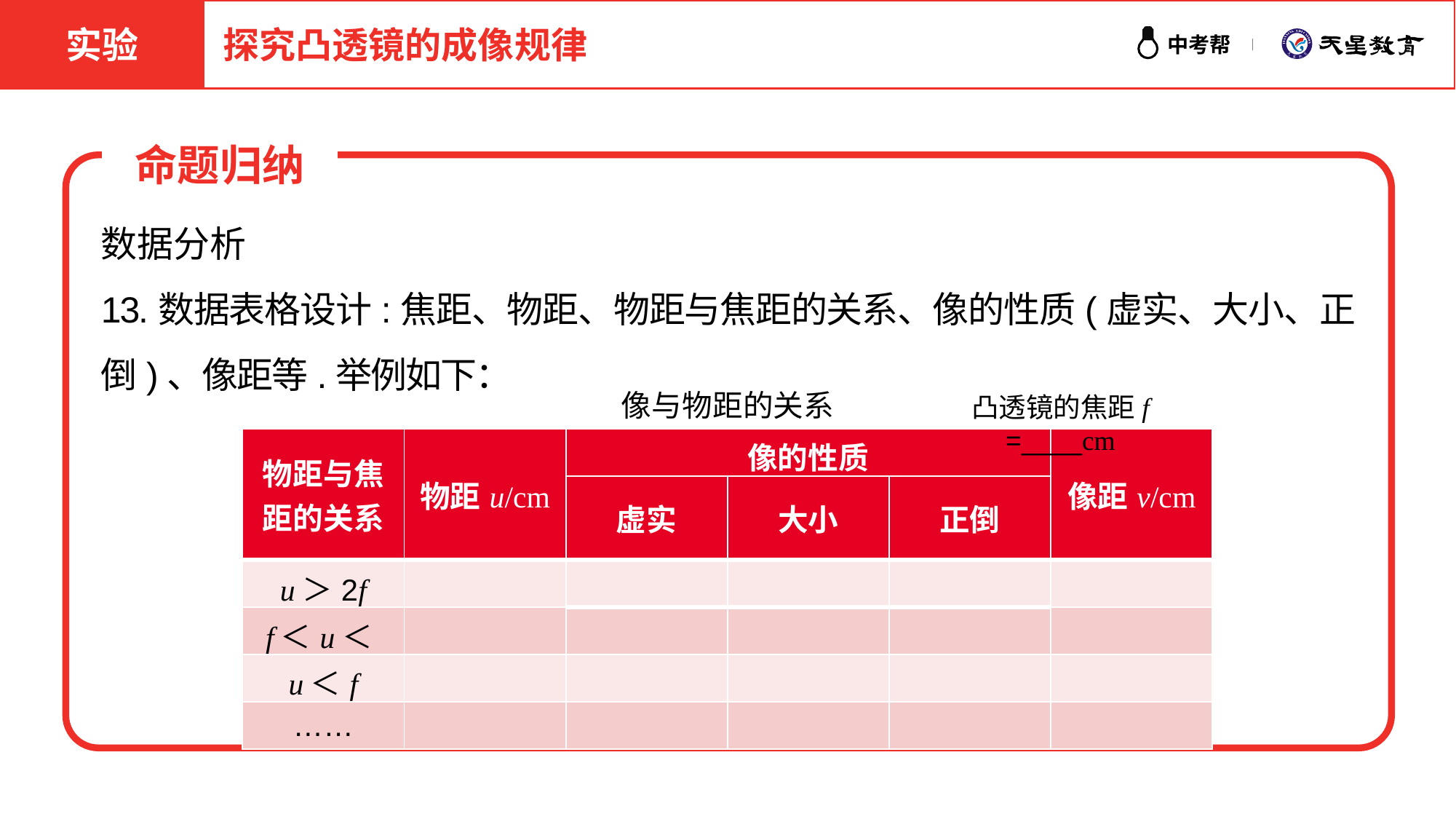

实验
探究凸透镜的成像规律
命题归纳

数据分析
13.数据表格设计:焦距、物距、物距与焦距的关系、像的性质(虚实、大小、正倒)、像距等.举例如下：
像与物距的关系
凸透镜的焦距f =____cm
| 物距与焦距的关系 | 物距u/cm | 像的性质 |  |  | 像距v/cm |
| --- | --- | --- | --- | --- | --- |
|  |  | 虚实 | 大小 | 正倒 |  |
| u＞2f |  |  |  |  |  |
| f＜u＜2f |  |  |  |  |  |
| u＜f |  |  |  |  |  |
| …… |  |  |  |  |  |